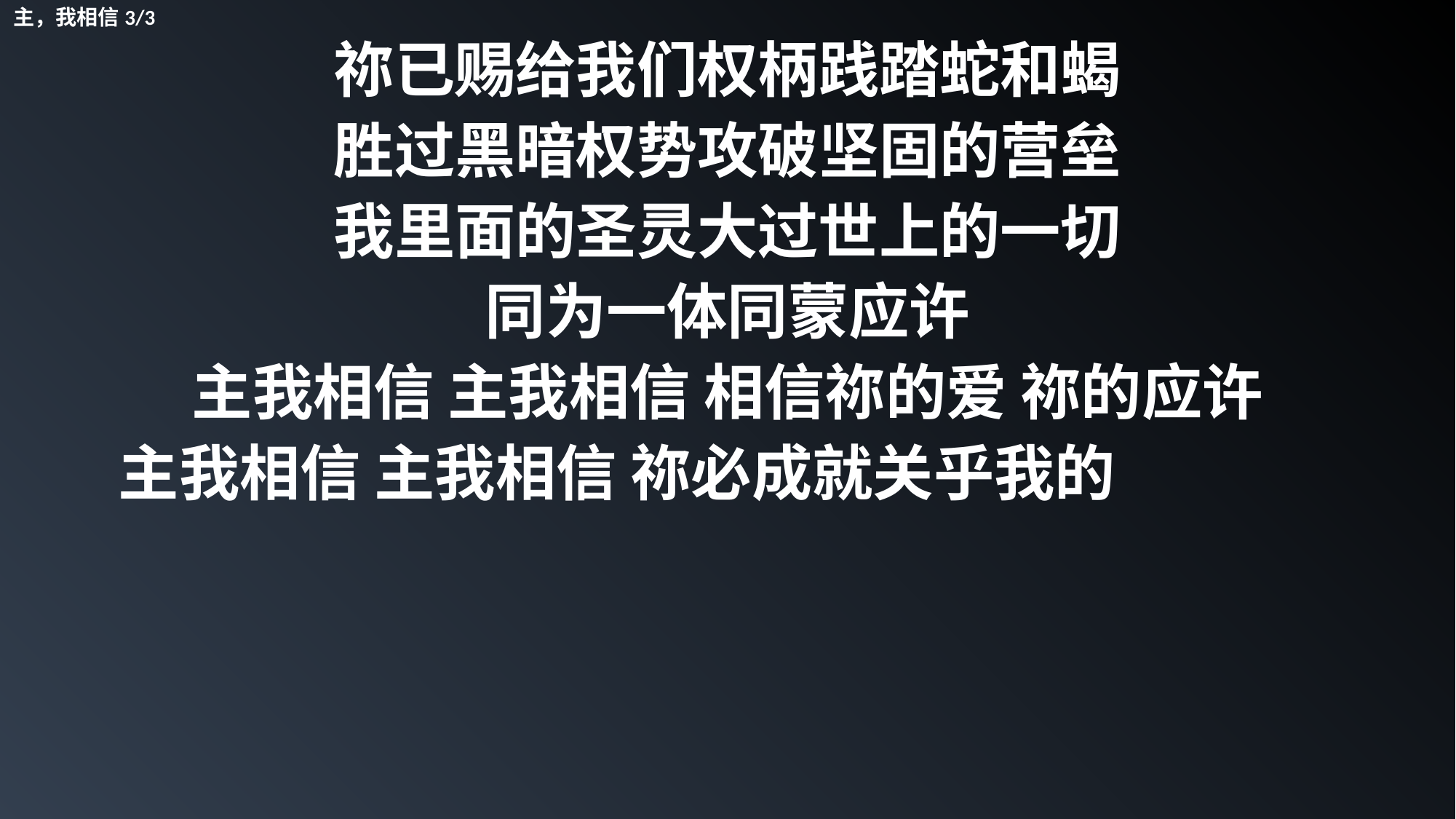

主，我相信3/3
祢已赐给我们权柄践踏蛇和蝎
胜过黑暗权势攻破坚固的营垒
我里面的圣灵大过世上的一切
同为一体同蒙应许
主我相信 主我相信 相信祢的爱 祢的应许
主我相信 主我相信 祢必成就关乎我的